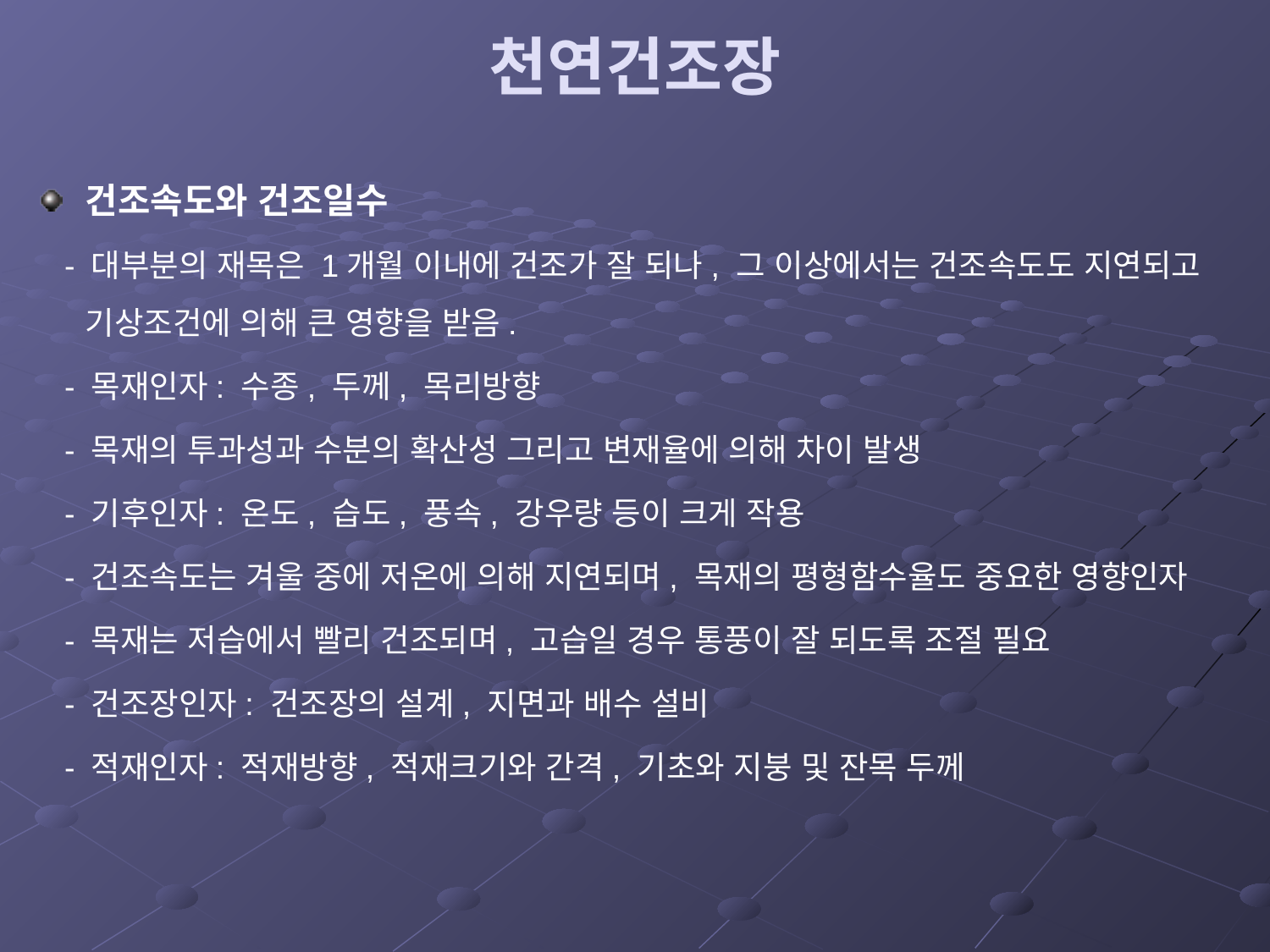

# 천연건조장
건조속도와 건조일수
   - 대부분의 재목은 1개월 이내에 건조가 잘 되나, 그 이상에서는 건조속도도 지연되고 기상조건에 의해 큰 영향을 받음.
   - 목재인자: 수종, 두께, 목리방향
   - 목재의 투과성과 수분의 확산성 그리고 변재율에 의해 차이 발생
   - 기후인자: 온도, 습도, 풍속, 강우량 등이 크게 작용
   - 건조속도는 겨울 중에 저온에 의해 지연되며, 목재의 평형함수율도 중요한 영향인자
   - 목재는 저습에서 빨리 건조되며, 고습일 경우 통풍이 잘 되도록 조절 필요
   - 건조장인자: 건조장의 설계, 지면과 배수 설비
   - 적재인자: 적재방향, 적재크기와 간격, 기초와 지붕 및 잔목 두께